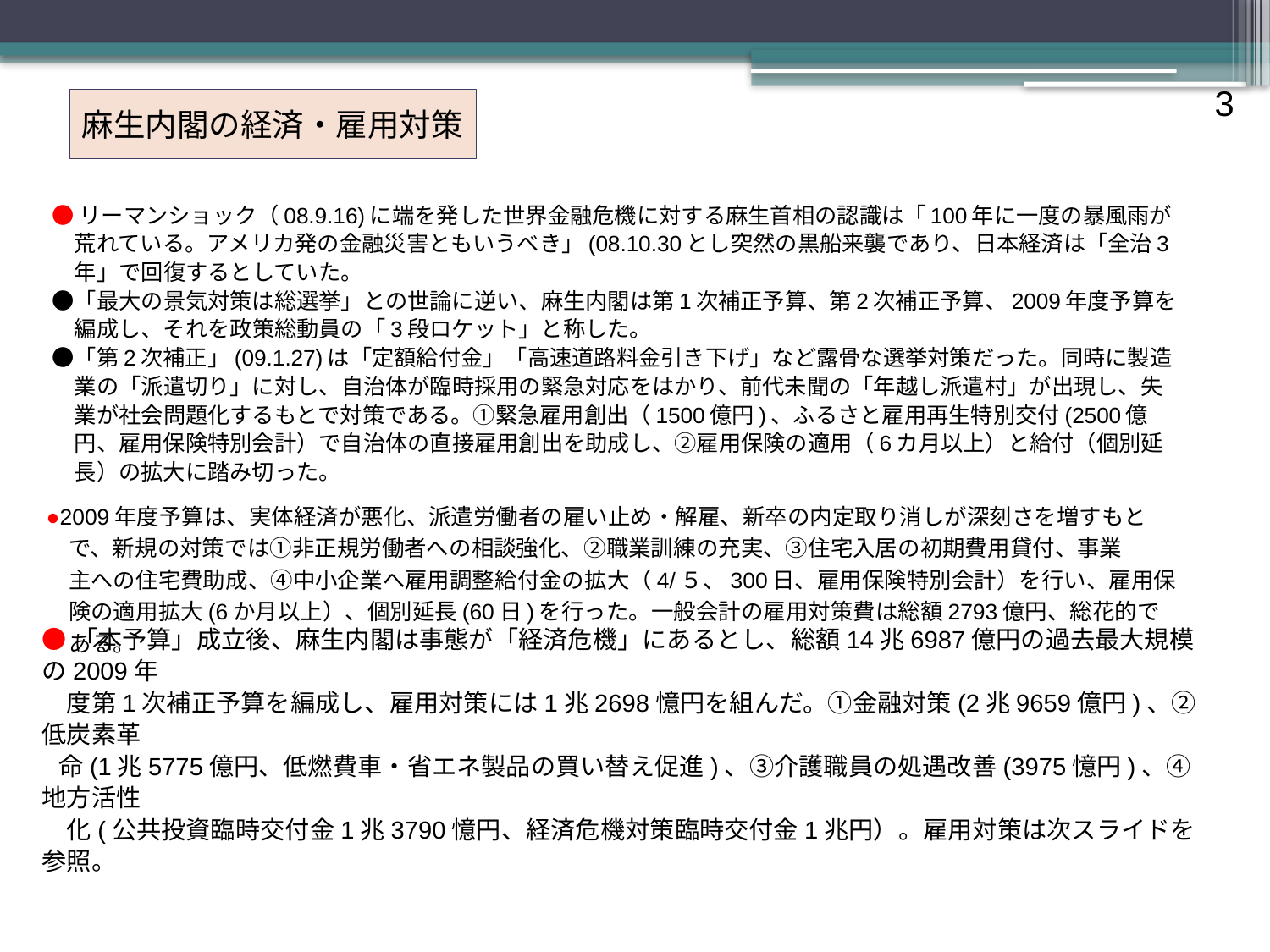

3
麻生内閣の経済・雇用対策
# ●リーマンショック（08.9.16)に端を発した世界金融危機に対する麻生首相の認識は「100年に一度の暴風雨が　 　荒れている。アメリカ発の金融災害ともいうべき」(08.10.30とし突然の黒船来襲であり、日本経済は「全治3　 　年」で回復するとしていた。 ●「最大の景気対策は総選挙」との世論に逆い、麻生内閣は第1次補正予算、第2次補正予算、2009年度予算を 　編成し、それを政策総動員の「3段ロケット」と称した。 ●「第2次補正」(09.1.27)は「定額給付金」「高速道路料金引き下げ」など露骨な選挙対策だった。同時に製造　 　業の「派遣切り」に対し、自治体が臨時採用の緊急対応をはかり、前代未聞の「年越し派遣村」が出現し、失 　業が社会問題化するもとで対策である。①緊急雇用創出（1500億円)、ふるさと雇用再生特別交付(2500億　 　円、雇用保険特別会計）で自治体の直接雇用創出を助成し、②雇用保険の適用（6カ月以上）と給付（個別延　 　長）の拡大に踏み切った。
●2009年度予算は、実体経済が悪化、派遣労働者の雇い止め・解雇、新卒の内定取り消しが深刻さを増すもと
　で、新規の対策では①非正規労働者への相談強化、②職業訓練の充実、③住宅入居の初期費用貸付、事業
　主への住宅費助成、④中小企業へ雇用調整給付金の拡大（4/５、300日、雇用保険特別会計）を行い、雇用保
　険の適用拡大(6か月以上）、個別延長(60日)を行った。一般会計の雇用対策費は総額2793億円、総花的で
　ある。
●「本予算」成立後、麻生内閣は事態が「経済危機」にあるとし、総額14兆6987億円の過去最大規模の2009年
　度第1次補正予算を編成し、雇用対策には1兆2698憶円を組んだ。①金融対策(2兆9659億円)、②低炭素革
  命(1兆5775億円、低燃費車・省エネ製品の買い替え促進)、③介護職員の処遇改善(3975憶円)、④地方活性
　化(公共投資臨時交付金1兆3790憶円、経済危機対策臨時交付金1兆円）。雇用対策は次スライドを参照。